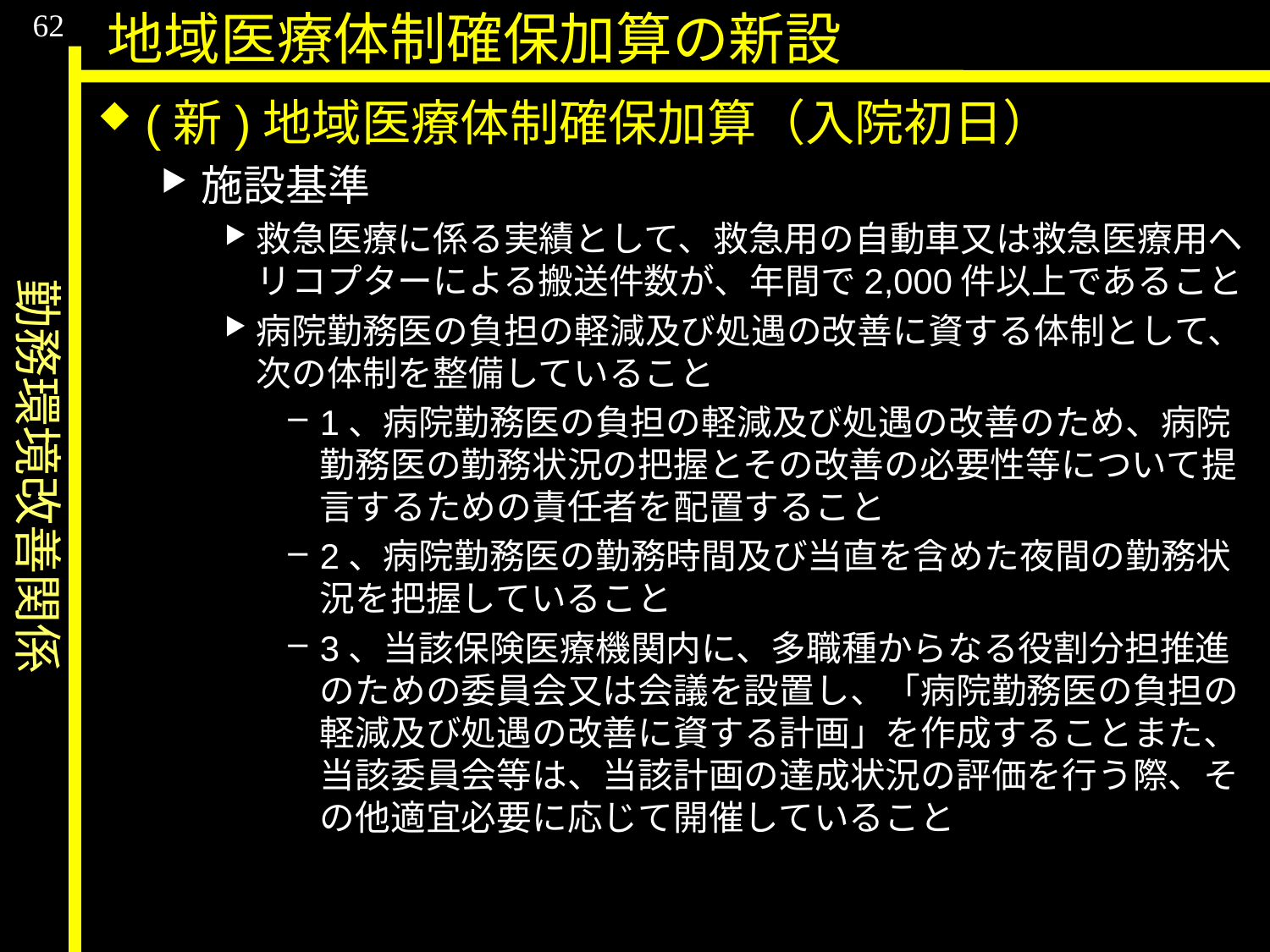

勤務環境改善関係
62
地域医療体制確保加算の新設

(新)地域医療体制確保加算（入院初日）
施設基準
救急医療に係る実績として、救急用の自動車又は救急医療用ヘリコプターによる搬送件数が、年間で2,000件以上であること
病院勤務医の負担の軽減及び処遇の改善に資する体制として、次の体制を整備していること
1、病院勤務医の負担の軽減及び処遇の改善のため、病院勤務医の勤務状況の把握とその改善の必要性等について提言するための責任者を配置すること
2、病院勤務医の勤務時間及び当直を含めた夜間の勤務状況を把握していること
3、当該保険医療機関内に、多職種からなる役割分担推進のための委員会又は会議を設置し、「病院勤務医の負担の軽減及び処遇の改善に資する計画」を作成することまた、当該委員会等は、当該計画の達成状況の評価を行う際、その他適宜必要に応じて開催していること